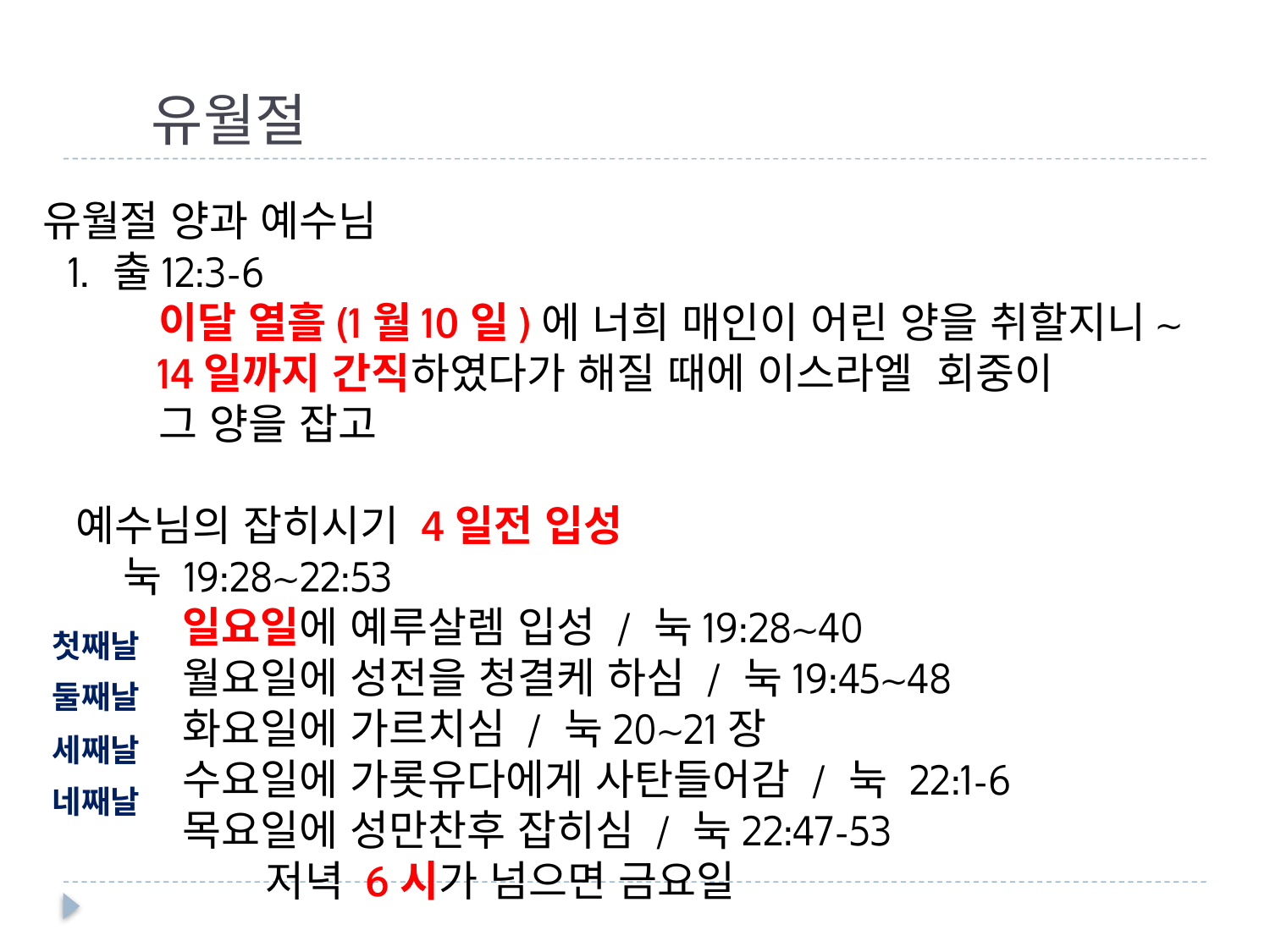

# 유월절
유월절 양과 예수님
  1. 출12:3-6
         이달 열흘(1월10일)에 너희 매인이 어린 양을 취할지니~
         14일까지 간직하였다가 해질 때에 이스라엘  회중이
         그 양을 잡고

  예수님의 잡히시기 4일전 입성
      눅 19:28~22:53
           일요일에 예루살렘 입성 / 눅19:28~40
           월요일에 성전을 청결케 하심 / 눅19:45~48
           화요일에 가르치심 / 눅20~21장
           수요일에 가롯유다에게 사탄들어감 / 눅 22:1-6
           목요일에 성만찬후 잡히심 / 눅22:47-53
                  저녁 6시가 넘으면 금요일

첫째날
둘째날
세째날
네째날